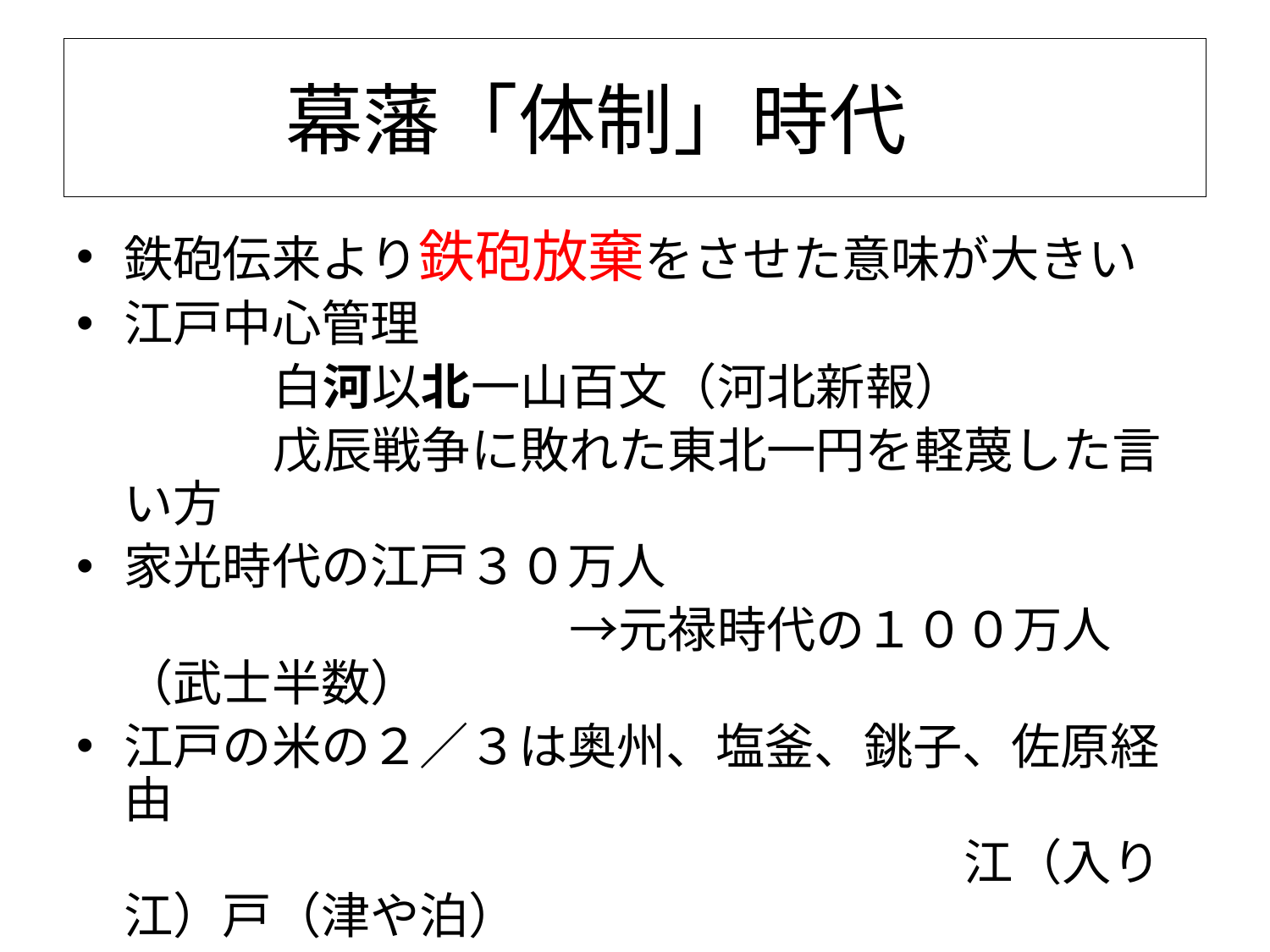

# 幕藩「体制」時代
鉄砲伝来より鉄砲放棄をさせた意味が大きい
江戸中心管理
　　　　白河以北一山百文（河北新報）
　　　　戊辰戦争に敗れた東北一円を軽蔑した言い方
家光時代の江戸３０万人
　　　　　　　　　　→元禄時代の１００万人（武士半数）
江戸の米の２／３は奥州、塩釜、銚子、佐原経由
　　　　　　　　　　　　　　　　　　江（入り江）戸（津や泊）
瀬替えによる利根川の改修
江戸初期に大規模開発、玉川上水（1650）頃からはゼロ成長　文化文政等芸術